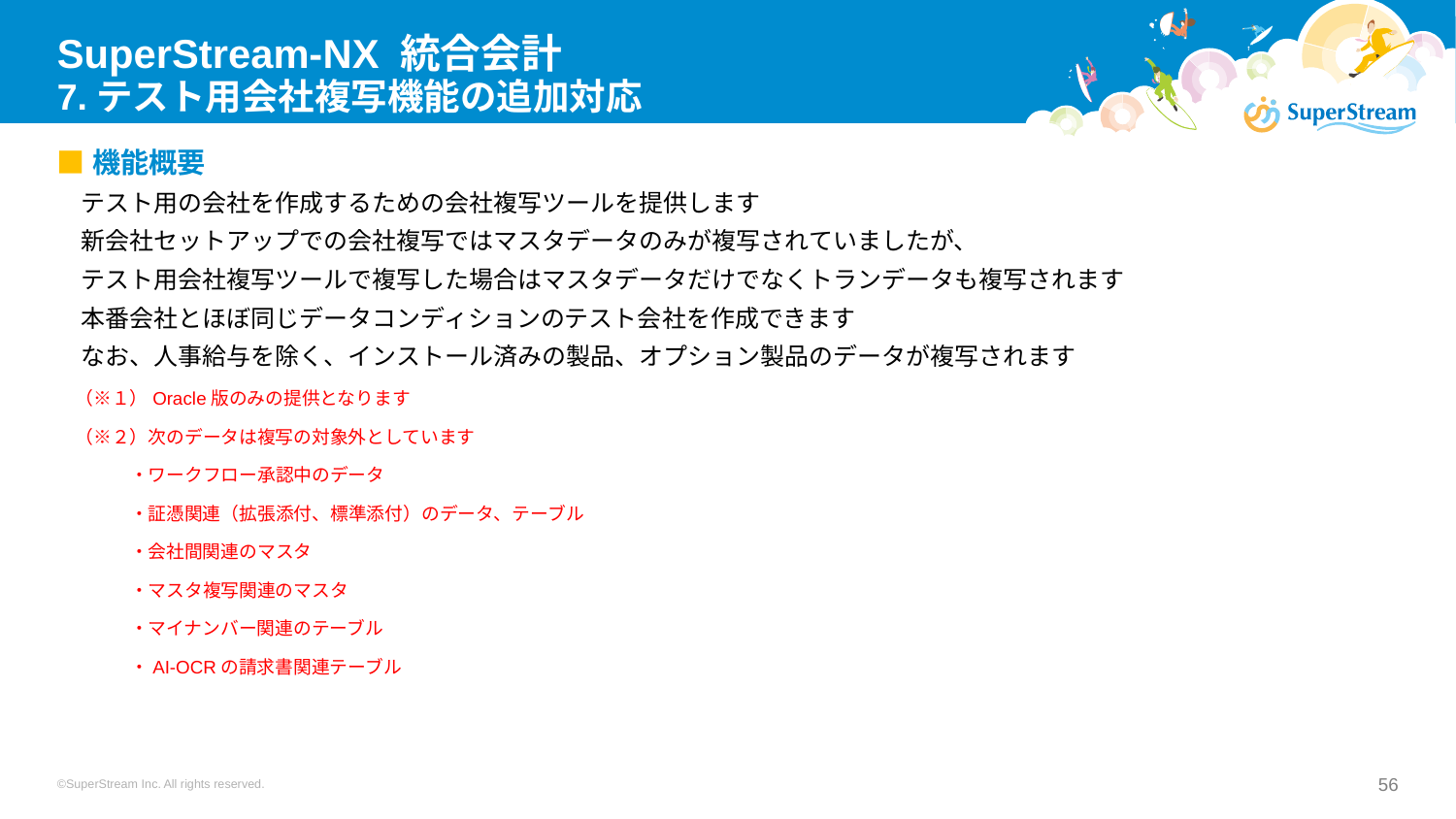

# SuperStream-NX 統合会計 7.テスト用会社複写機能の追加対応
■機能概要
　テスト用の会社を作成するための会社複写ツールを提供します
　新会社セットアップでの会社複写ではマスタデータのみが複写されていましたが、
　テスト用会社複写ツールで複写した場合はマスタデータだけでなくトランデータも複写されます
　本番会社とほぼ同じデータコンディションのテスト会社を作成できます
　なお、人事給与を除く、インストール済みの製品、オプション製品のデータが複写されます
　（※１）Oracle版のみの提供となります
　（※２）次のデータは複写の対象外としています
　　　　・ワークフロー承認中のデータ
　　　　・証憑関連（拡張添付、標準添付）のデータ、テーブル
　　　　・会社間関連のマスタ
　　　　・マスタ複写関連のマスタ
　　　　・マイナンバー関連のテーブル
　　　　・AI-OCRの請求書関連テーブル

©SuperStream Inc. All rights reserved.
56